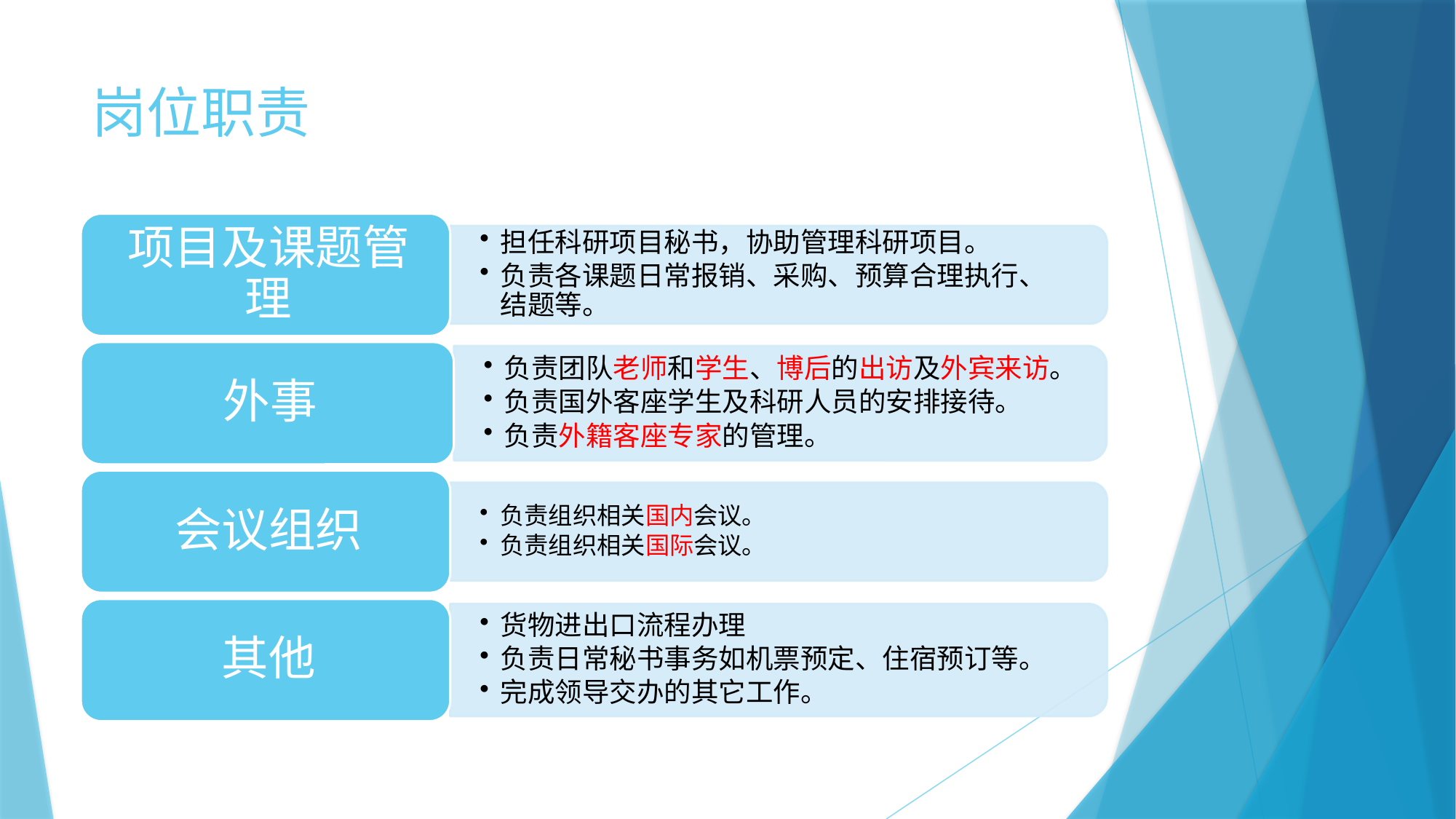

# 岗位职责
担任科研项目秘书，协助管理科研项目。
负责各课题日常报销、采购、预算合理执行、结题等。
项目及课题管理
负责团队老师和学生、博后的出访及外宾来访。
负责国外客座学生及科研人员的安排接待。
负责外籍客座专家的管理。
外事
负责组织相关国内会议。
负责组织相关国际会议。
会议组织
货物进出口流程办理
负责日常秘书事务如机票预定、住宿预订等。
完成领导交办的其它工作。
其他